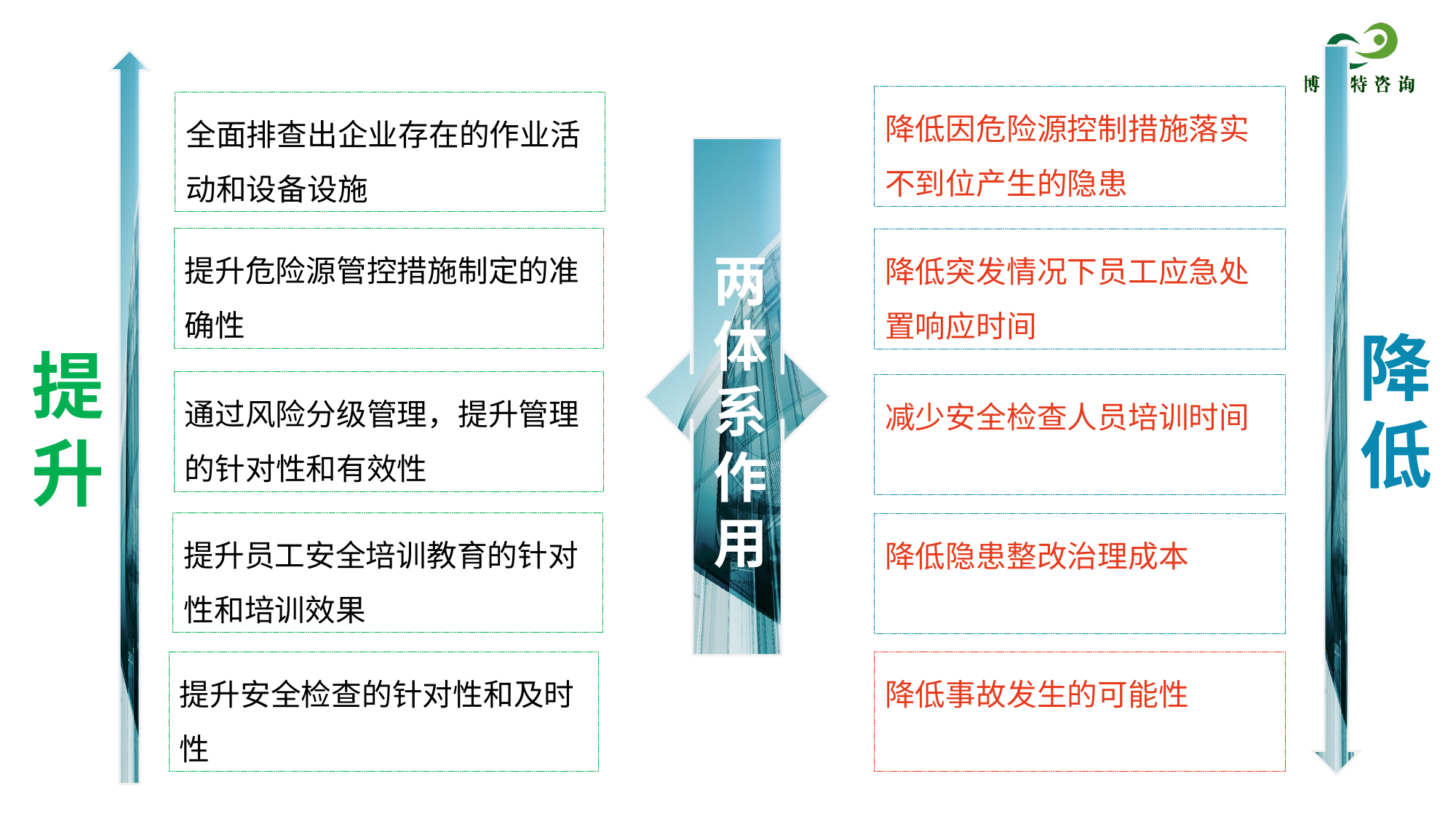

降低因危险源控制措施落实不到位产生的隐患
全面排查出企业存在的作业活动和设备设施

提升危险源管控措施制定的准确性
降低突发情况下员工应急处置响应时间
两体系作用
降低
提升
通过风险分级管理，提升管理的针对性和有效性
减少安全检查人员培训时间

提升员工安全培训教育的针对性和培训效果
降低隐患整改治理成本

降低事故发生的可能性

提升安全检查的针对性和及时性